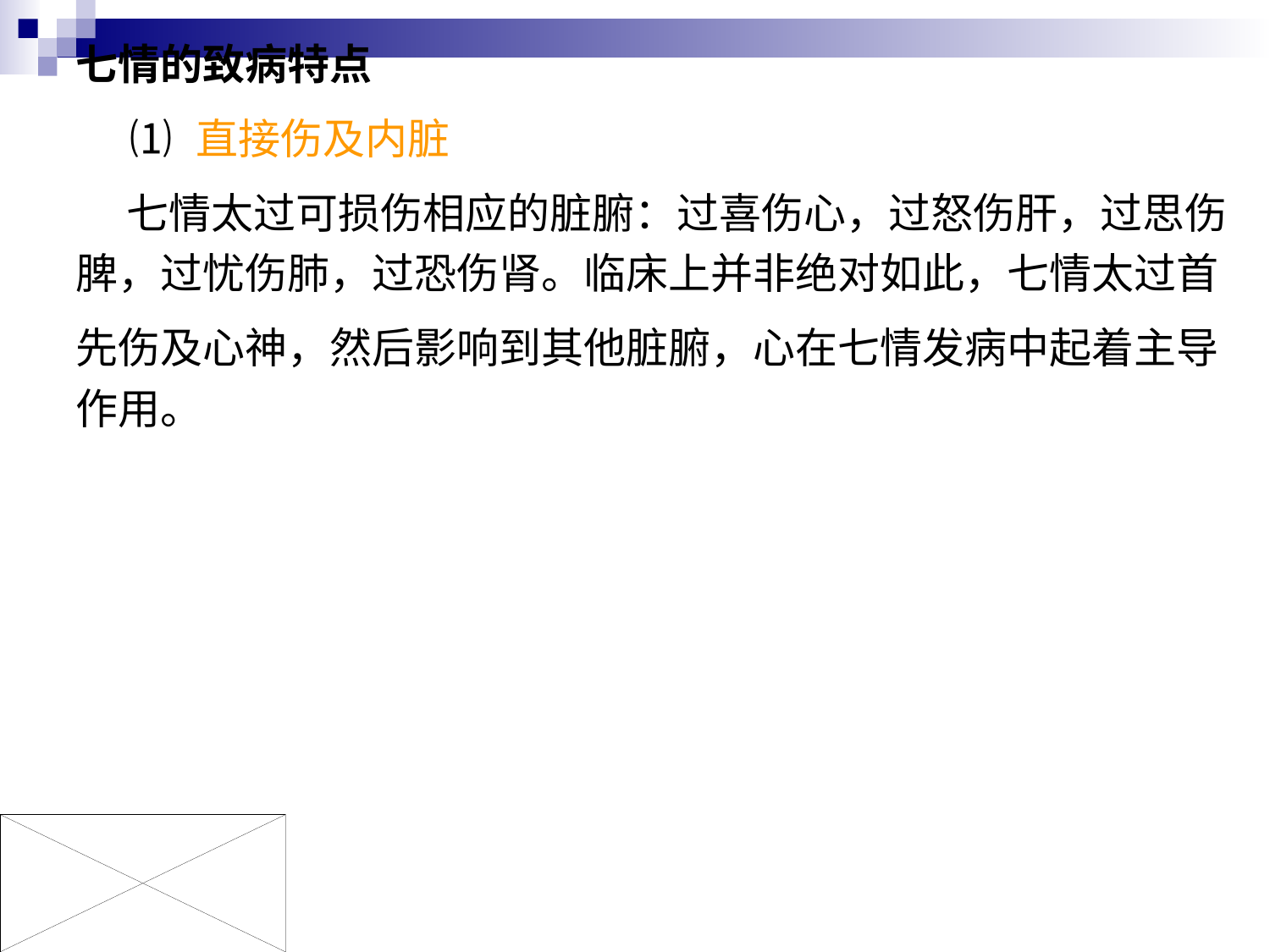

七情的致病特点
    ⑴ 直接伤及内脏
   七情太过可损伤相应的脏腑：过喜伤心，过怒伤肝，过思伤脾，过忧伤肺，过恐伤肾。临床上并非绝对如此，七情太过首
先伤及心神，然后影响到其他脏腑，心在七情发病中起着主导作用。